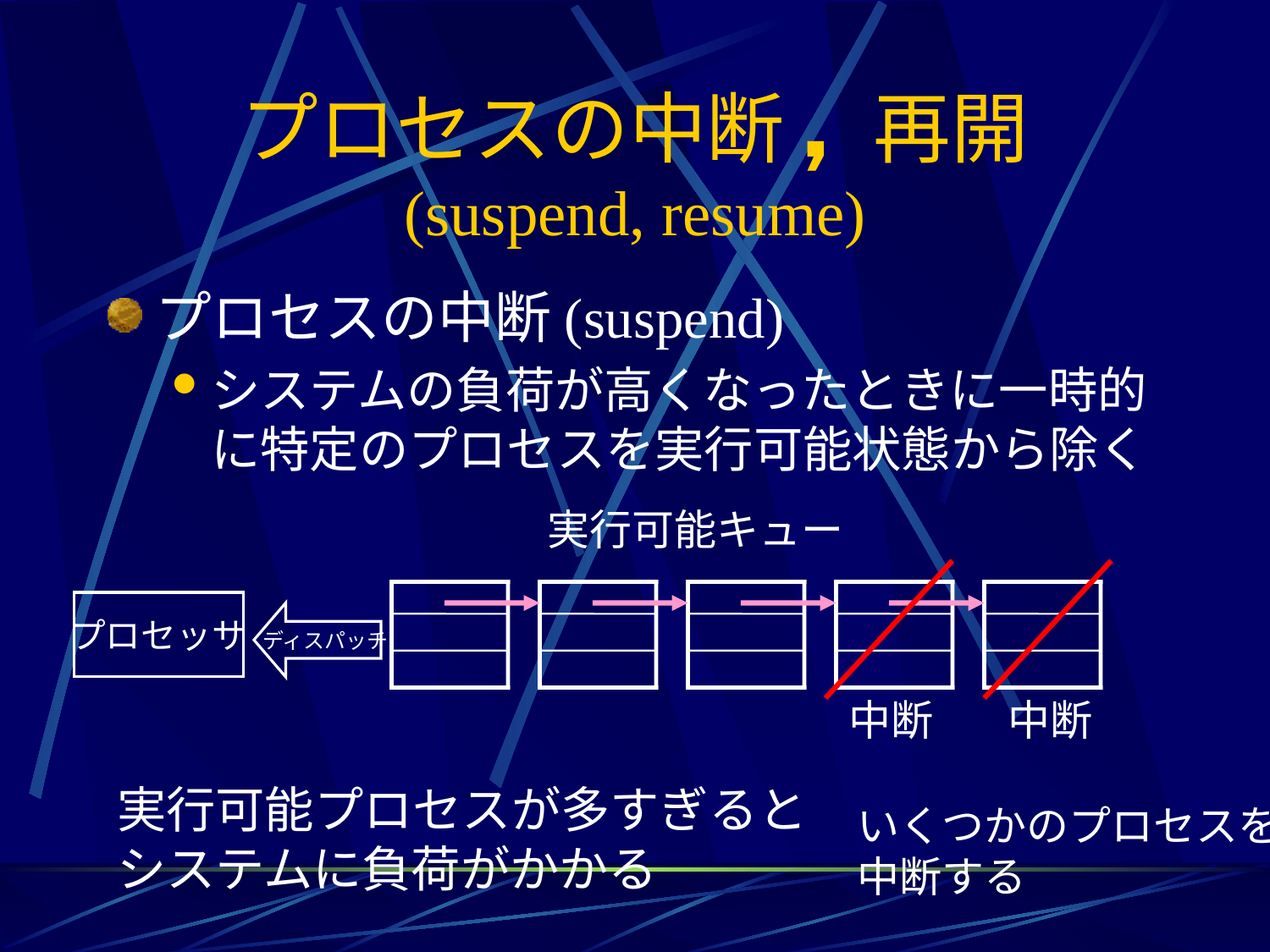

# プロセスの中断, 再開 (suspend, resume)
プロセスの中断(suspend)
システムの負荷が高くなったときに一時的に特定のプロセスを実行可能状態から除く
実行可能キュー

中断

中断

プロセッサ
ディスパッチ

実行可能プロセスが多すぎると
システムに負荷がかかる
いくつかのプロセスを
中断する